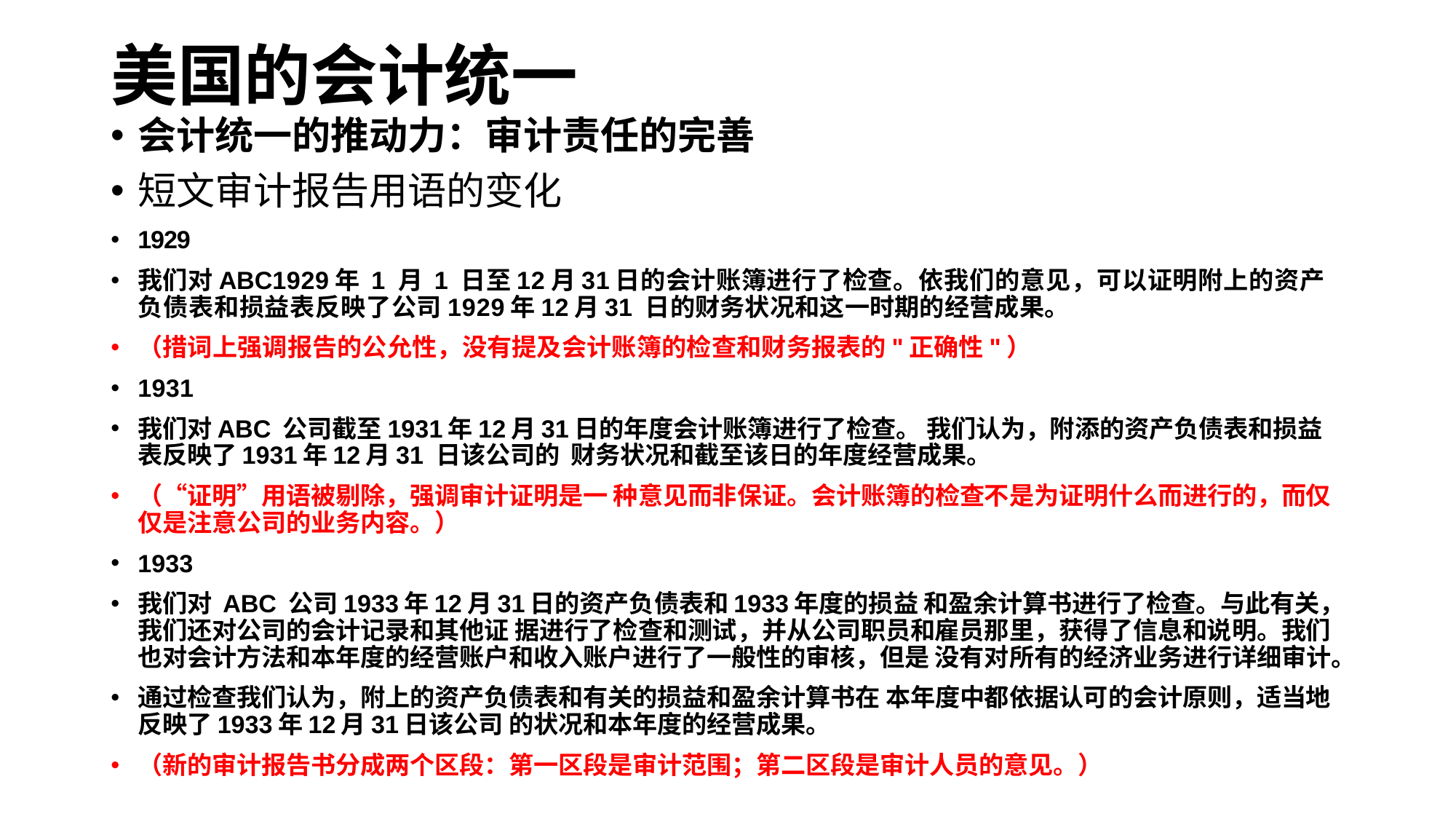

# 美国的会计统一
会计统一的推动力：审计责任的完善
短文审计报告用语的变化
1929
我们对ABC1929年 1 月 1 日至12月31日的会计账簿进行了检查。依我们的意见，可以证明附上的资产负债表和损益表反映了公司1929年12月31 日的财务状况和这一时期的经营成果。
（措词上强调报告的公允性，没有提及会计账簿的检查和财务报表的"正确性"）
1931
我们对ABC 公司截至1931年12月31日的年度会计账簿进行了检查。 我们认为，附添的资产负债表和损益表反映了1931年12月31 日该公司的  财务状况和截至该日的年度经营成果。
（“证明”用语被剔除，强调审计证明是一 种意见而非保证。会计账簿的检查不是为证明什么而进行的，而仅仅是注意公司的业务内容。）
1933
我们对 ABC 公司1933年12月31日的资产负债表和1933年度的损益 和盈余计算书进行了检查。与此有关，我们还对公司的会计记录和其他证 据进行了检查和测试，并从公司职员和雇员那里，获得了信息和说明。我们 也对会计方法和本年度的经营账户和收入账户进行了一般性的审核，但是 没有对所有的经济业务进行详细审计。
通过检查我们认为，附上的资产负债表和有关的损益和盈余计算书在 本年度中都依据认可的会计原则，适当地反映了1933年12月31日该公司 的状况和本年度的经营成果。
（新的审计报告书分成两个区段：第一区段是审计范围；第二区段是审计人员的意见。）